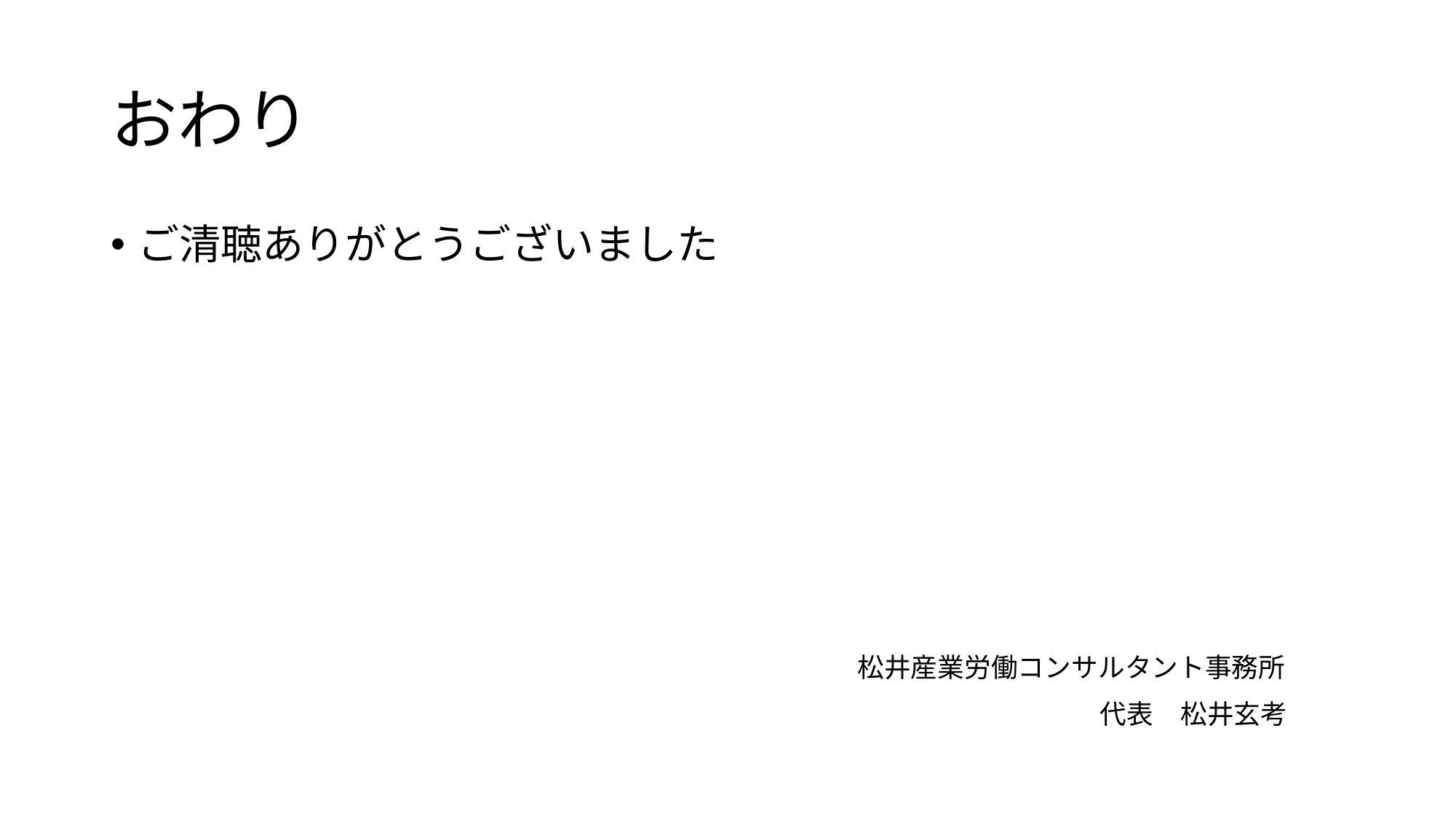

# おわり
ご清聴ありがとうございました

　　　　　　　　　　　　　　　　　　松井産業労働コンサルタント事務所
　　　　　　　　　　　　　　　　　　　　　　　　　　　　　　　　　　　　　代表　松井玄考